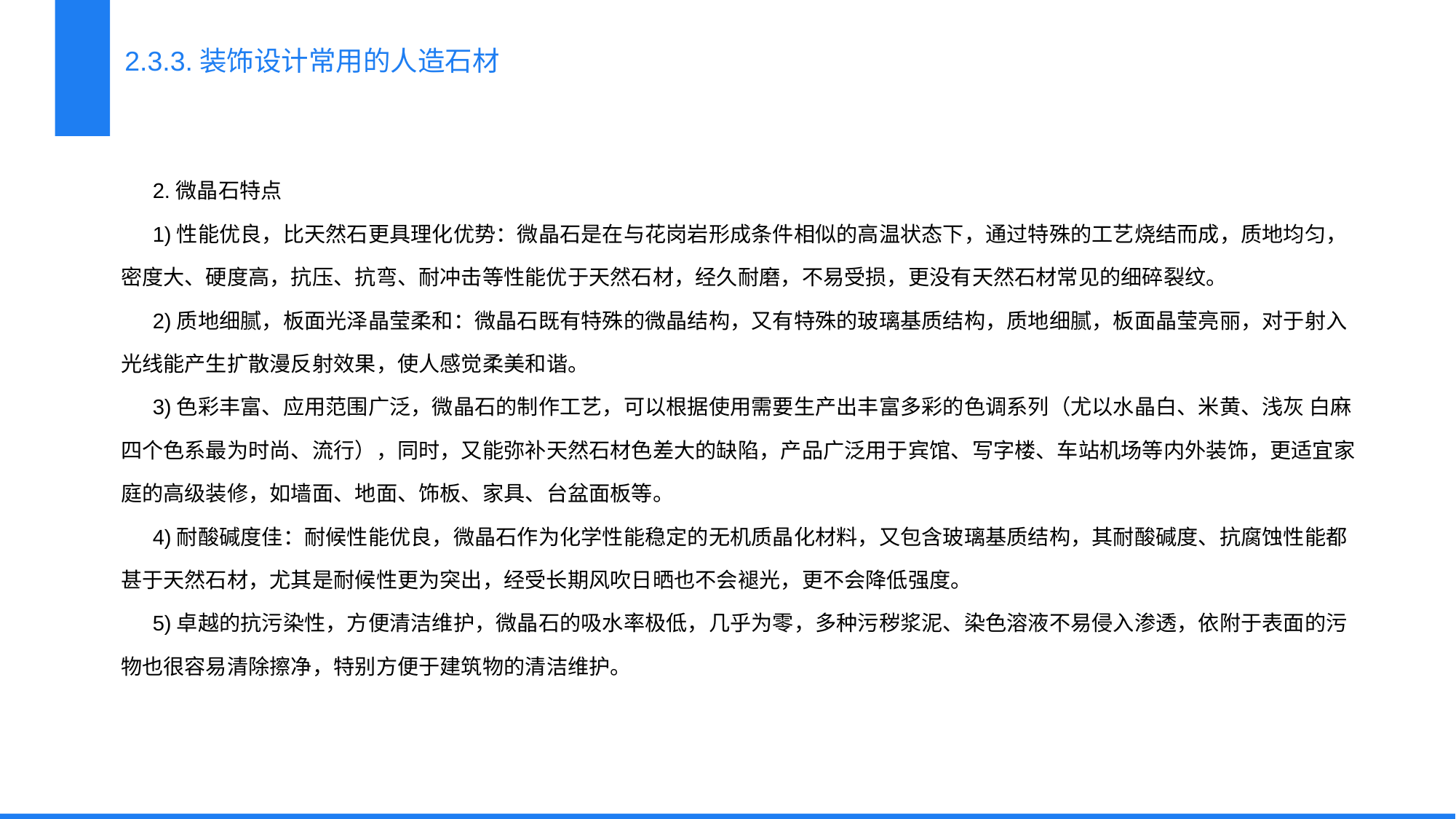

2.3.3.装饰设计常用的人造石材

2.微晶石特点
1)性能优良，比天然石更具理化优势：微晶石是在与花岗岩形成条件相似的高温状态下，通过特殊的工艺烧结而成，质地均匀，密度大、硬度高，抗压、抗弯、耐冲击等性能优于天然石材，经久耐磨，不易受损，更没有天然石材常见的细碎裂纹。
2)质地细腻，板面光泽晶莹柔和：微晶石既有特殊的微晶结构，又有特殊的玻璃基质结构，质地细腻，板面晶莹亮丽，对于射入光线能产生扩散漫反射效果，使人感觉柔美和谐。
3)色彩丰富、应用范围广泛，微晶石的制作工艺，可以根据使用需要生产出丰富多彩的色调系列（尤以水晶白、米黄、浅灰 白麻四个色系最为时尚、流行），同时，又能弥补天然石材色差大的缺陷，产品广泛用于宾馆、写字楼、车站机场等内外装饰，更适宜家庭的高级装修，如墙面、地面、饰板、家具、台盆面板等。
4)耐酸碱度佳：耐候性能优良，微晶石作为化学性能稳定的无机质晶化材料，又包含玻璃基质结构，其耐酸碱度、抗腐蚀性能都甚于天然石材，尤其是耐候性更为突出，经受长期风吹日晒也不会褪光，更不会降低强度。
5)卓越的抗污染性，方便清洁维护，微晶石的吸水率极低，几乎为零，多种污秽浆泥、染色溶液不易侵入渗透，依附于表面的污物也很容易清除擦净，特别方便于建筑物的清洁维护。